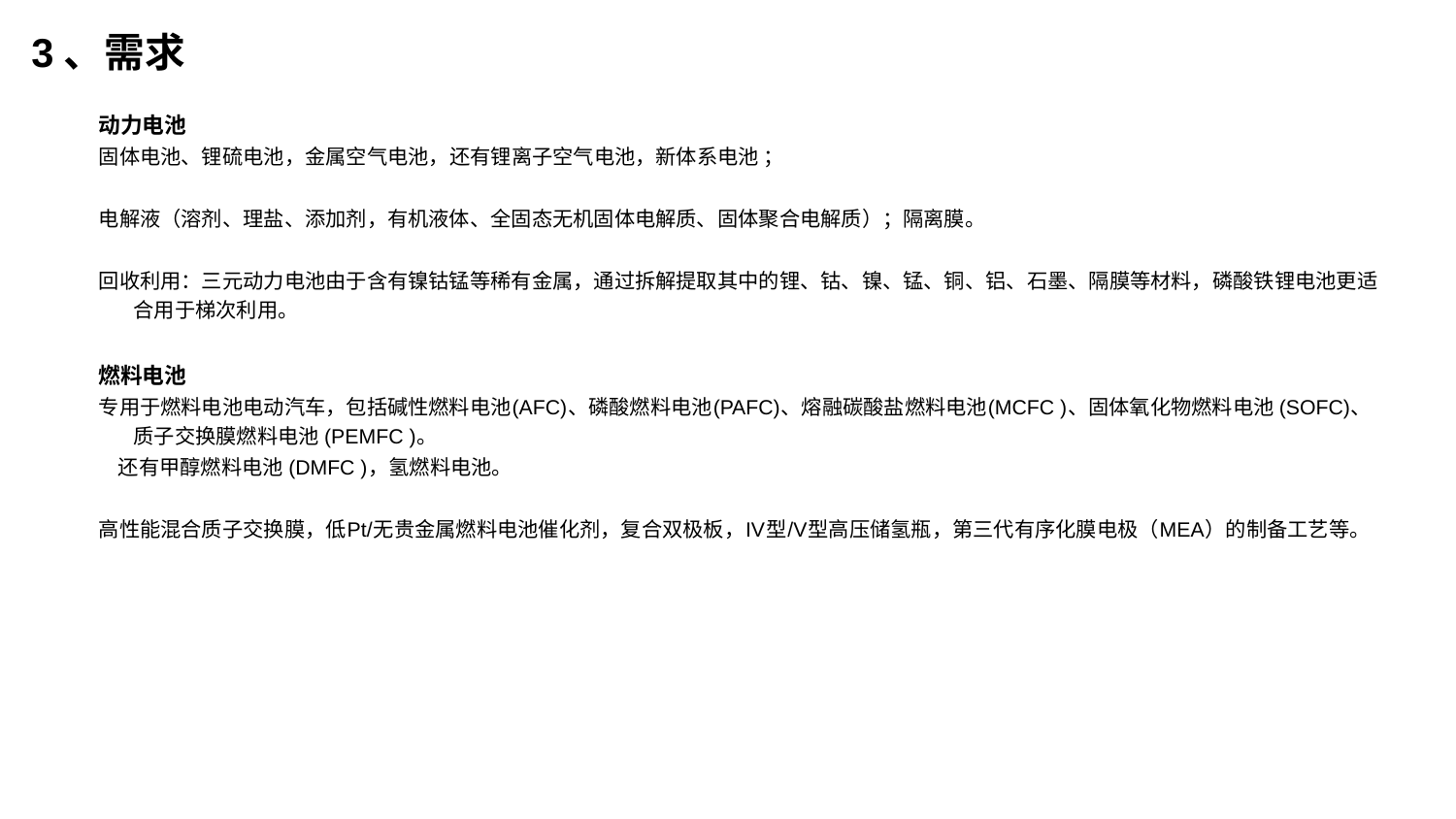

3、需求
动力电池
固体电池、锂硫电池，金属空气电池，还有锂离子空气电池，新体系电池 ；

电解液（溶剂、理盐、添加剂，有机液体、全固态无机固体电解质、固体聚合电解质）；隔离膜。

回收利用：三元动力电池由于含有镍钴锰等稀有金属，通过拆解提取其中的锂、钴、镍、锰、铜、铝、石墨、隔膜等材料，磷酸铁锂电池更适合用于梯次利用。

燃料电池
专用于燃料电池电动汽车，包括碱性燃料电池(AFC)、磷酸燃料电池(PAFC)、熔融碳酸盐燃料电池(MCFC )、固体氧化物燃料电池 (SOFC)、质子交换膜燃料电池 (PEMFC )。
    还有甲醇燃料电池 (DMFC )，氢燃料电池。

高性能混合质子交换膜，低Pt/无贵金属燃料电池催化剂，复合双极板，IV型/V型高压储氢瓶，第三代有序化膜电极（MEA）的制备工艺等。